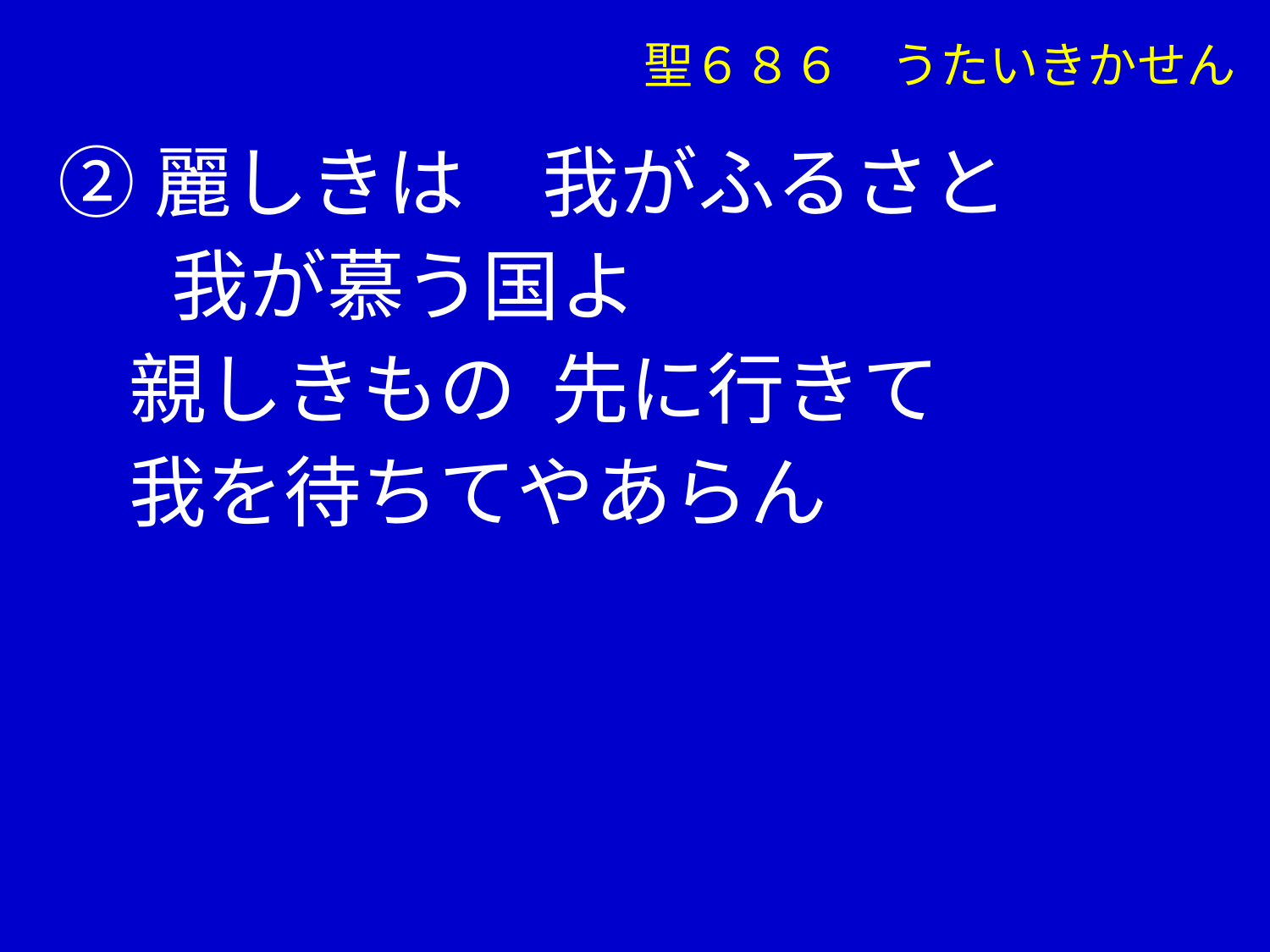

聖６８６　うたいきかせん
②麗しきは　我がふるさと
 　我が慕う国よ
   親しきもの  先に行きて
   我を待ちてやあらん